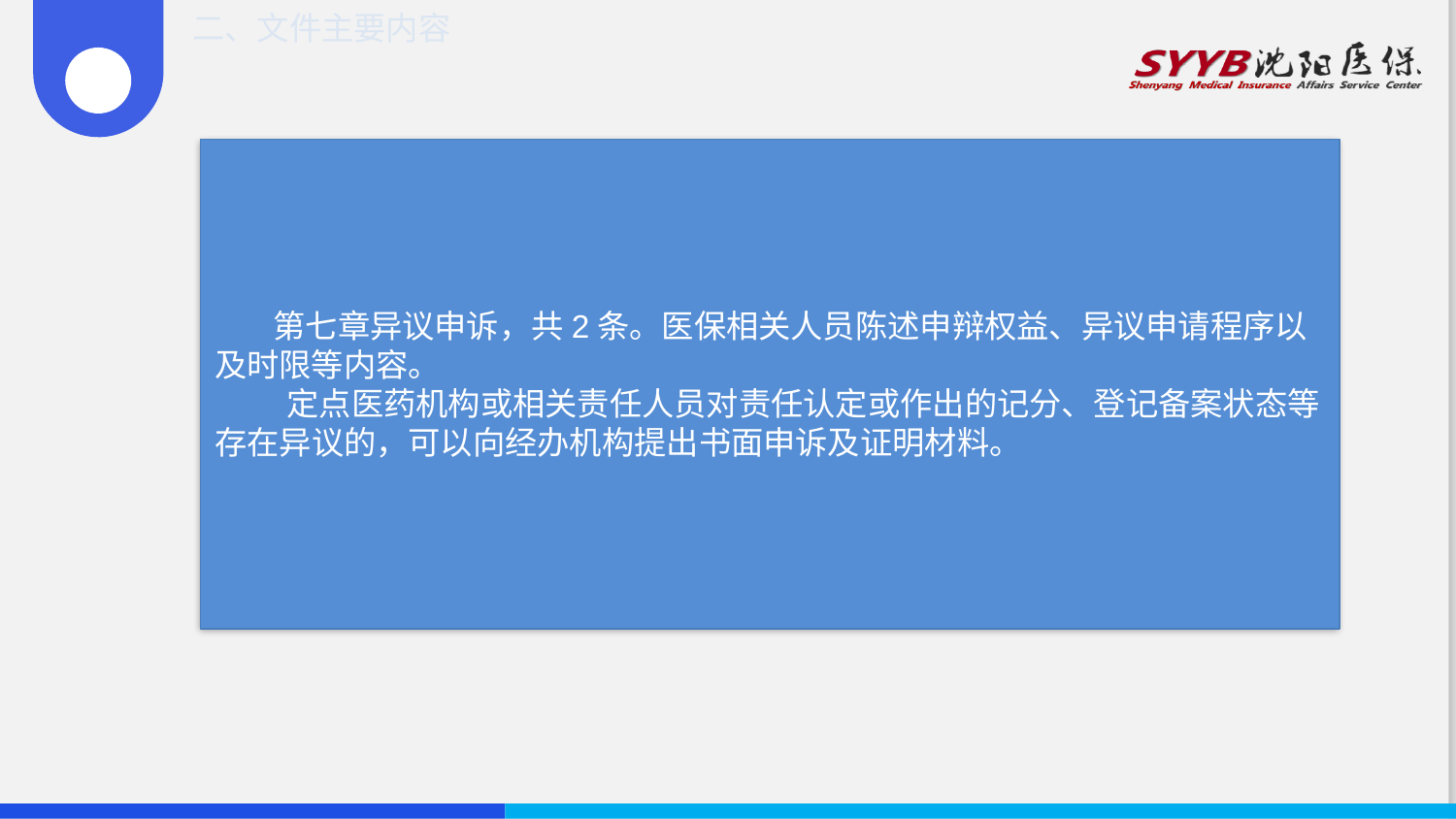

二、文件主要内容
       第七章异议申诉，共2条。医保相关人员陈述申辩权益、异议申请程序以及时限等内容。
  定点医药机构或相关责任人员对责任认定或作出的记分、登记备案状态等存在异议的，可以向经办机构提出书面申诉及证明材料。